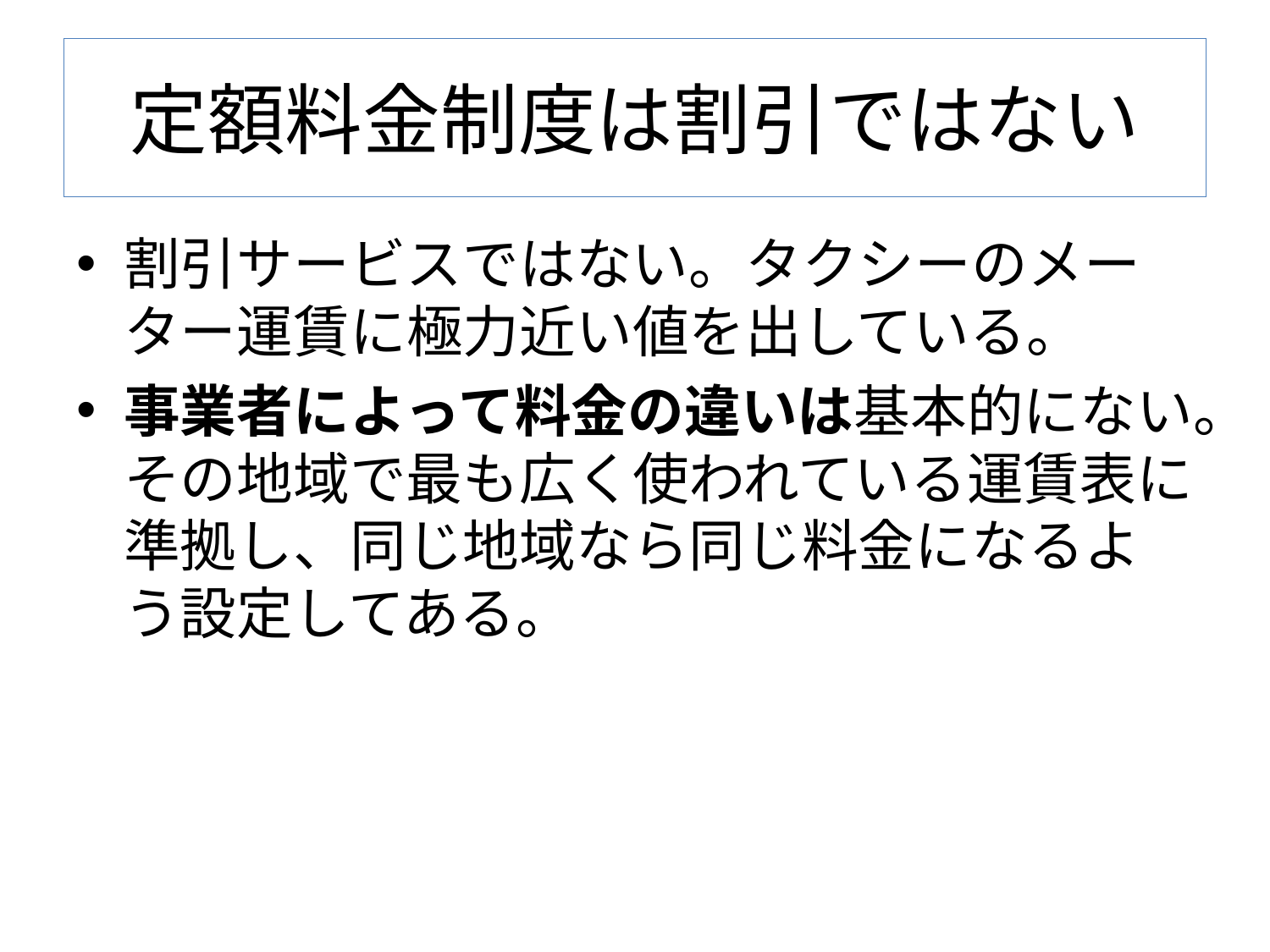

# 定額料金制度は割引ではない
割引サービスではない。タクシーのメーター運賃に極力近い値を出している。
事業者によって料金の違いは基本的にない。その地域で最も広く使われている運賃表に準拠し、同じ地域なら同じ料金になるよう設定してある。